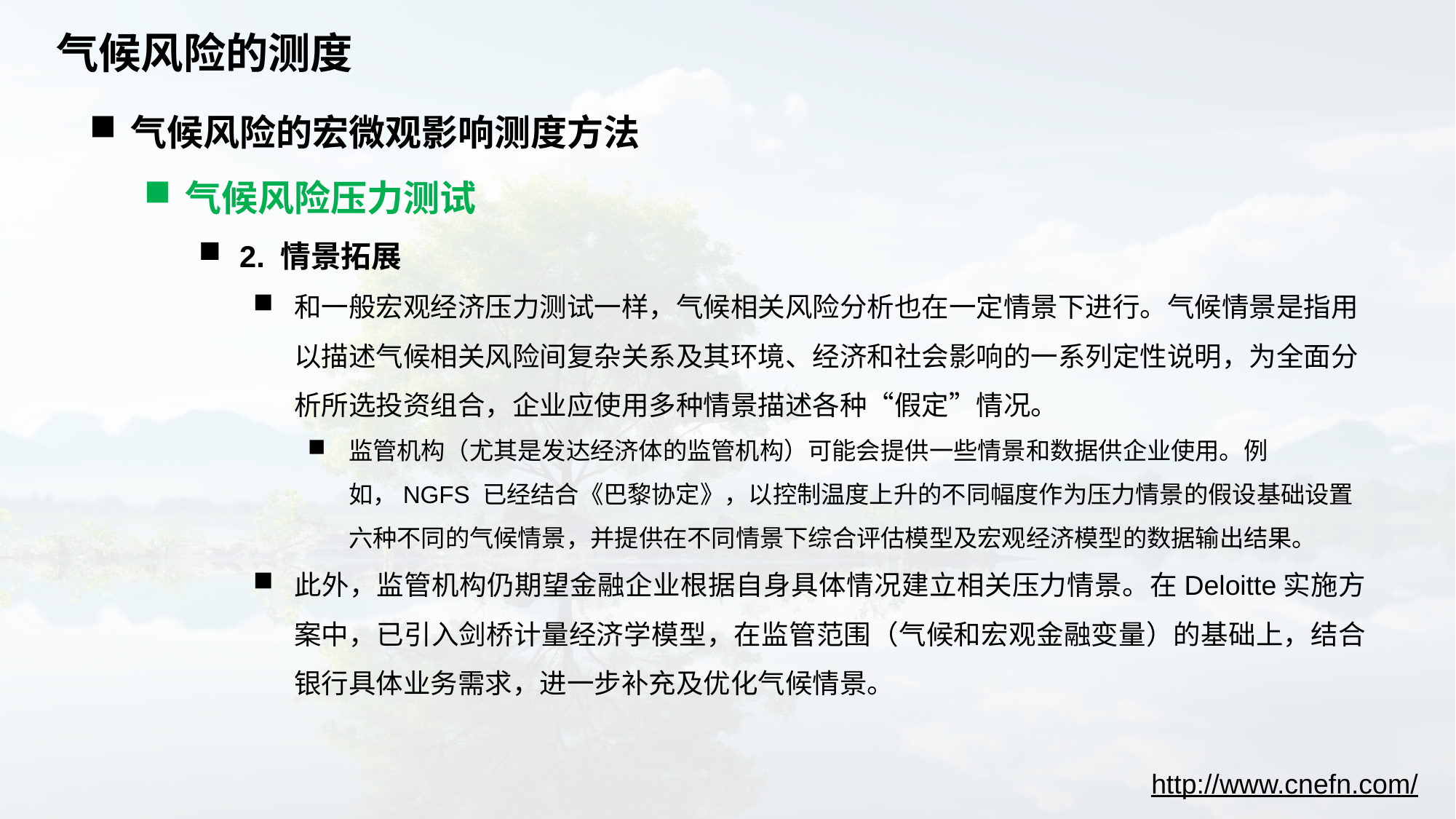

# 气候风险的测度
气候风险的宏微观影响测度方法
气候风险压力测试
2. 情景拓展
和一般宏观经济压力测试一样，气候相关风险分析也在一定情景下进行。气候情景是指用以描述气候相关风险间复杂关系及其环境、经济和社会影响的一系列定性说明，为全面分析所选投资组合，企业应使用多种情景描述各种“假定”情况。
监管机构（尤其是发达经济体的监管机构）可能会提供一些情景和数据供企业使用。例如，NGFS 已经结合《巴黎协定》，以控制温度上升的不同幅度作为压力情景的假设基础设置六种不同的气候情景，并提供在不同情景下综合评估模型及宏观经济模型的数据输出结果。
此外，监管机构仍期望金融企业根据自身具体情况建立相关压力情景。在Deloitte实施方案中，已引入剑桥计量经济学模型，在监管范围（气候和宏观金融变量）的基础上，结合银行具体业务需求，进一步补充及优化气候情景。